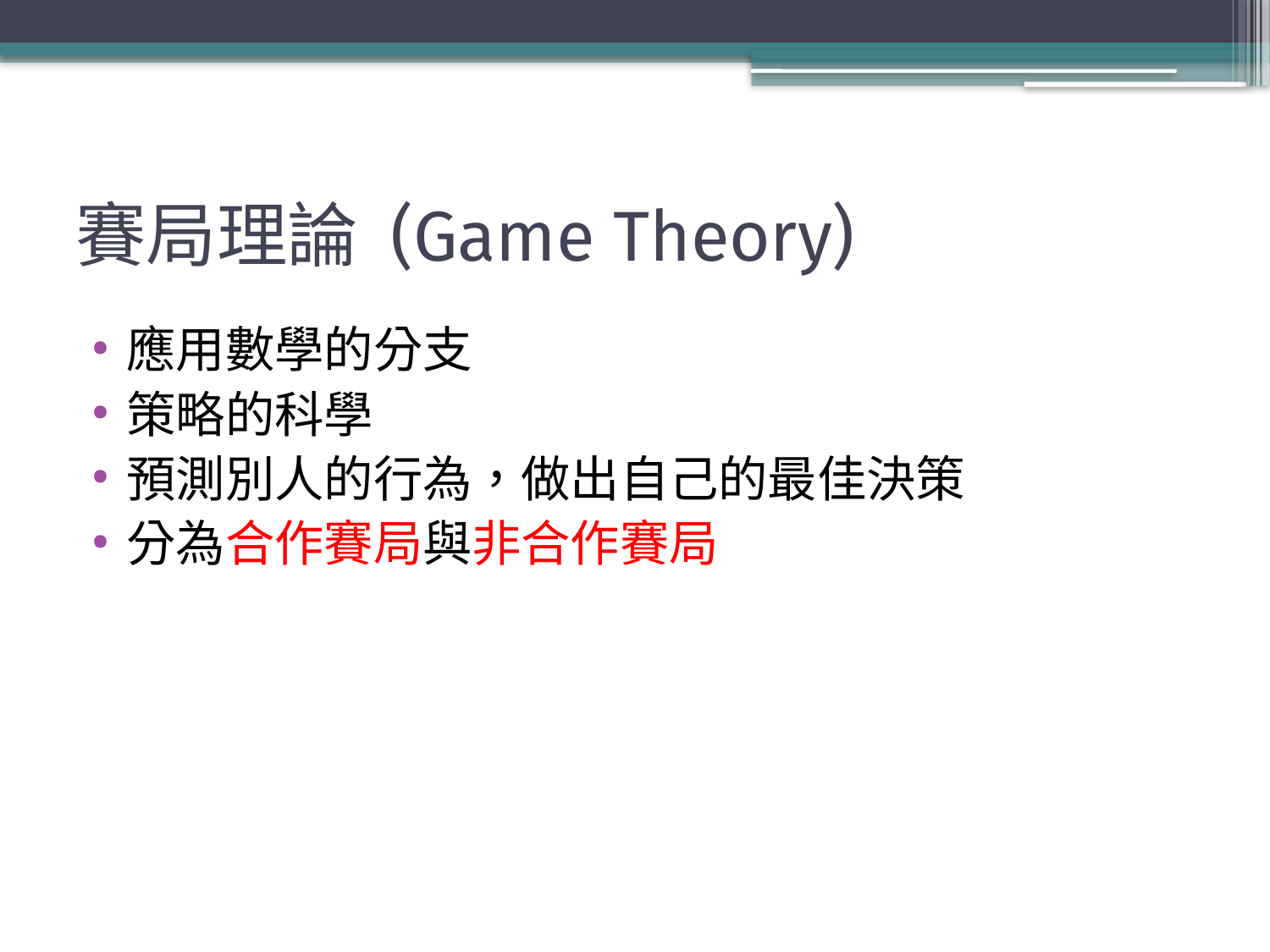

# 賽局理論 (Game Theory)
應用數學的分支
策略的科學
預測別人的行為，做出自己的最佳決策
分為合作賽局與非合作賽局